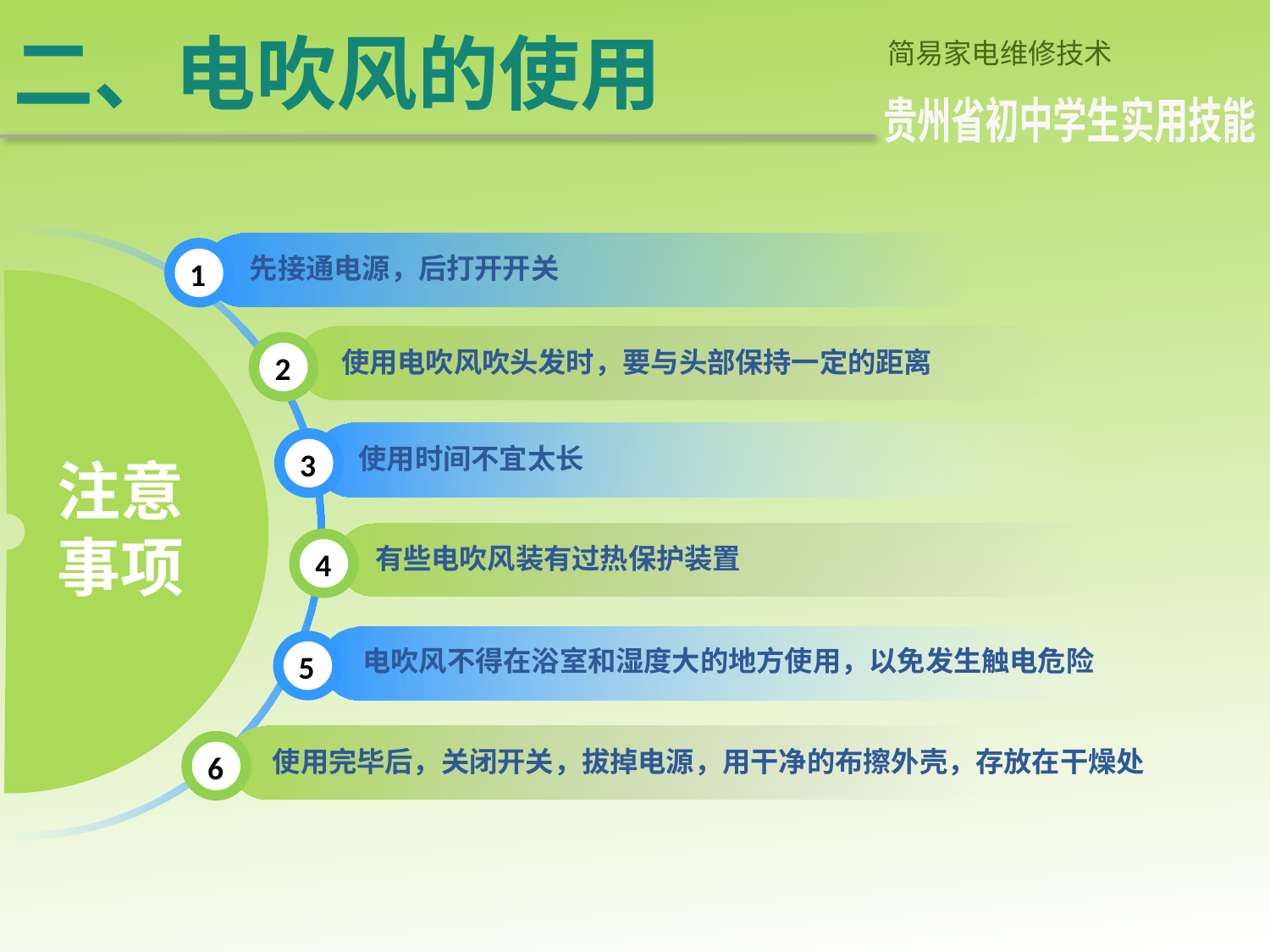

# 二、电吹风的使用
简易家电维修技术
贵州省初中学生实用技能

先接通电源，后打开开关
1

使用电吹风吹头发时，要与头部保持一定的距离
2

使用时间不宜太长
3
注意事项

有些电吹风装有过热保护装置
4

电吹风不得在浴室和湿度大的地方使用，以免发生触电危险
5

使用完毕后，关闭开关，拔掉电源，用干净的布擦外壳，存放在干燥处
6